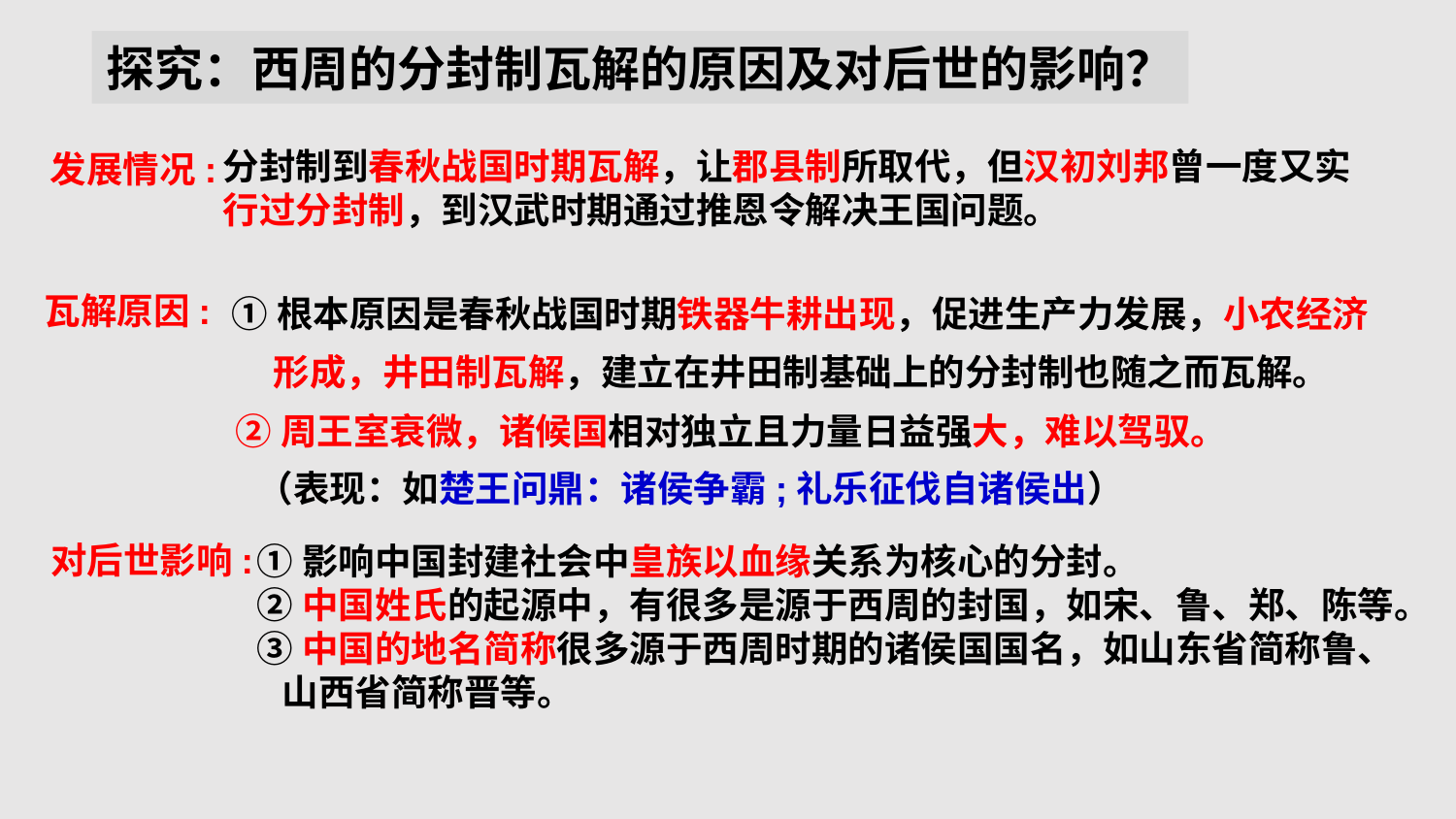

探究：西周的分封制瓦解的原因及对后世的影响？
分封制到春秋战国时期瓦解，让郡县制所取代，但汉初刘邦曾一度又实行过分封制，到汉武时期通过推恩令解决王国问题。
发展情况:
①根本原因是春秋战国时期铁器牛耕出现，促进生产力发展，小农经济
    形成，井田制瓦解，建立在井田制基础上的分封制也随之而瓦解。
瓦解原因:
②周王室衰微，诸候国相对独立且力量日益强大，难以驾驭。
（表现：如楚王问鼎：诸侯争霸;礼乐征伐自诸侯出）
对后世影响:
①影响中国封建社会中皇族以血缘关系为核心的分封。
②中国姓氏的起源中，有很多是源于西周的封国，如宋、鲁、郑、陈等。
③中国的地名简称很多源于西周时期的诸侯国国名，如山东省简称鲁、
  山西省简称晋等。